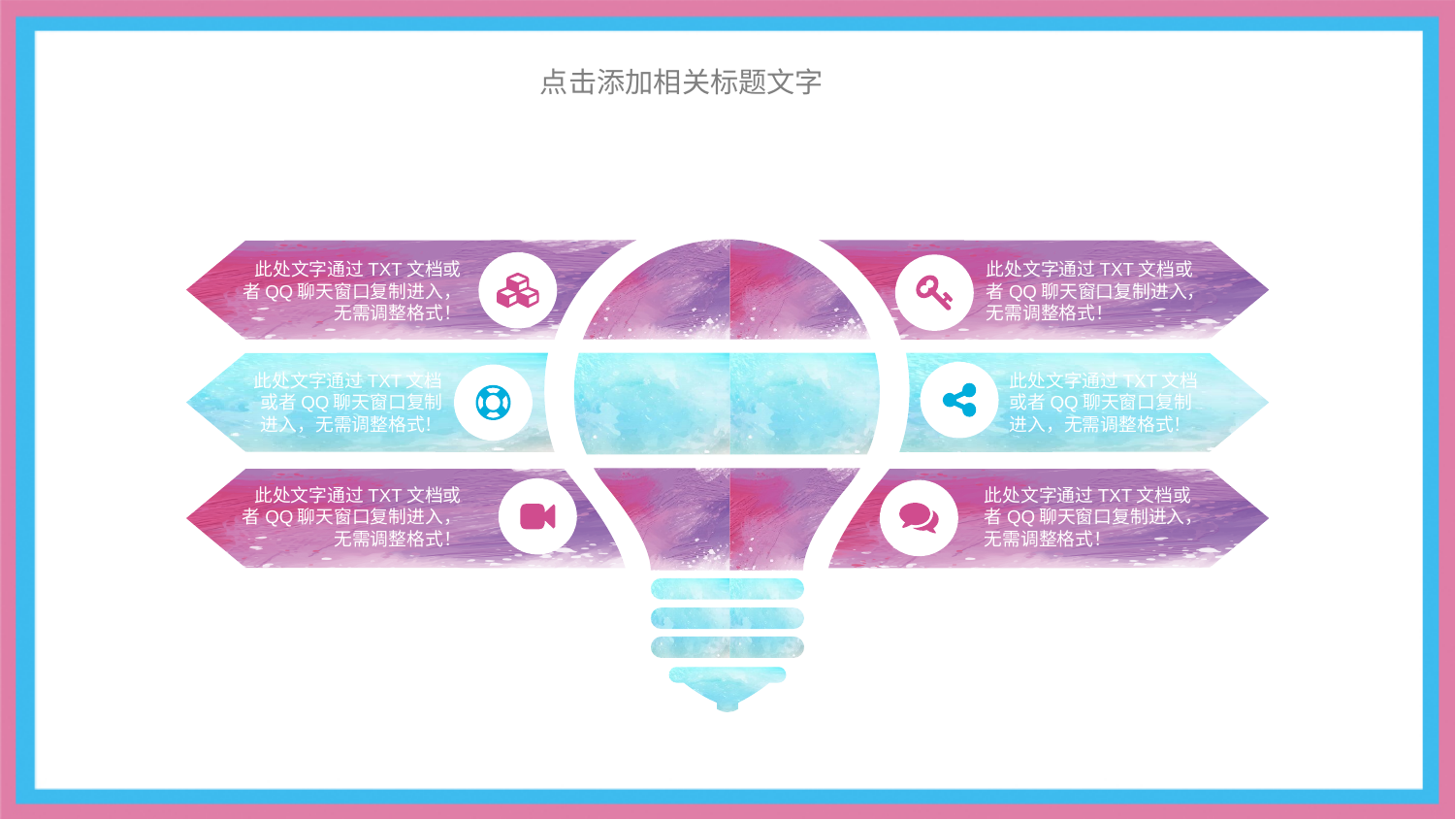

点击添加相关标题文字

此处文字通过TXT文档或者QQ聊天窗口复制进入，无需调整格式！
此处文字通过TXT文档或者QQ聊天窗口复制进入，无需调整格式！

此处文字通过TXT文档或者QQ聊天窗口复制进入，无需调整格式！
此处文字通过TXT文档或者QQ聊天窗口复制进入，无需调整格式！

此处文字通过TXT文档或者QQ聊天窗口复制进入，无需调整格式！
此处文字通过TXT文档或者QQ聊天窗口复制进入，无需调整格式！